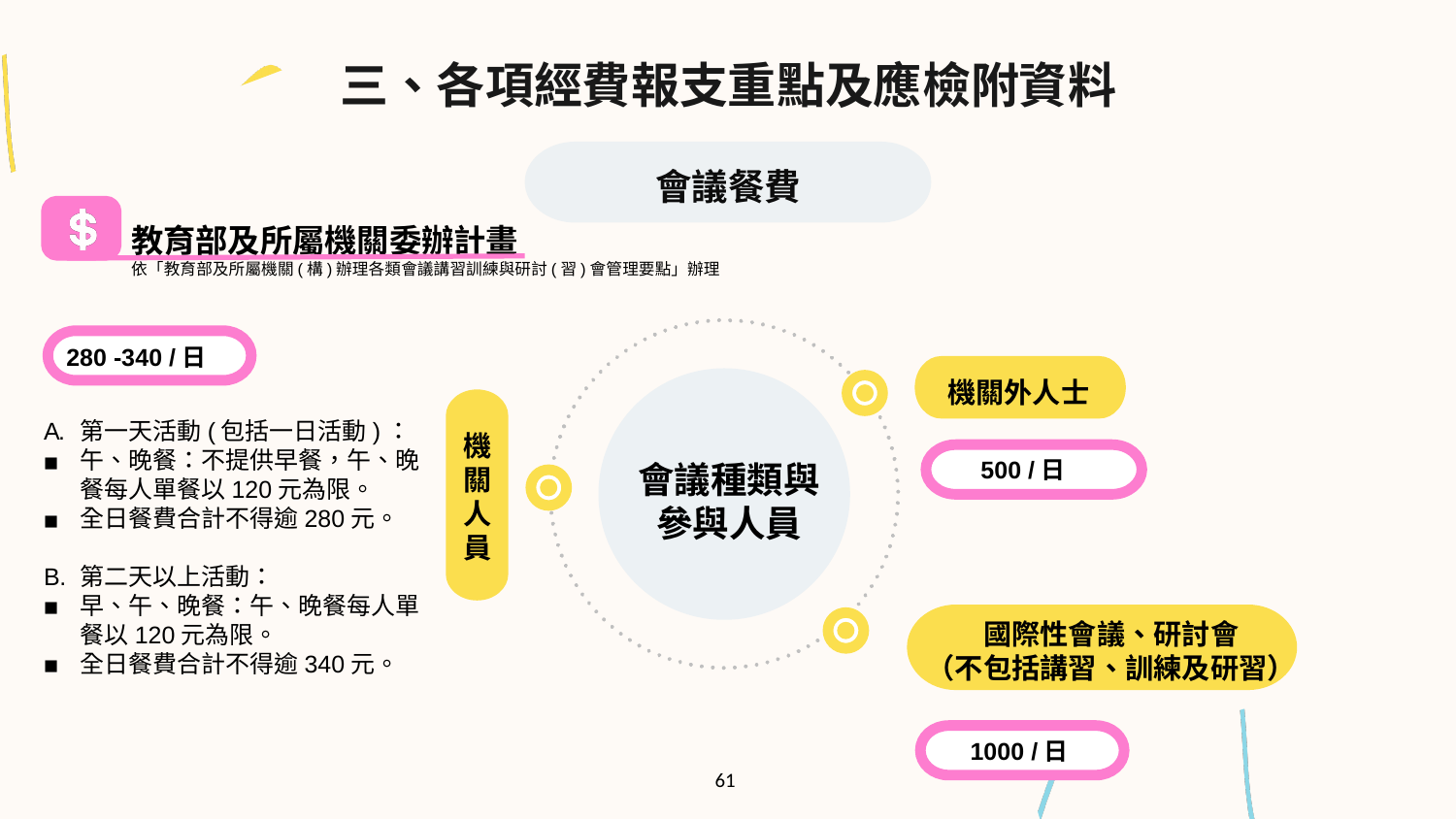

三、各項經費報支重點及應檢附資料

會議餐費

教育部及所屬機關委辦計畫
依「教育部及所屬機關(構)辦理各類會議講習訓練與研討(習)會管理要點」辦理

280 -340 /日

機關外人士

第一天活動(包括一日活動)：
午、晚餐：不提供早餐，午、晚餐每人單餐以120元為限。
全日餐費合計不得逾280元。

第二天以上活動：
早、午、晚餐：午、晚餐每人單餐以120元為限。
全日餐費合計不得逾340元。

機關人員
會議種類與
參與人員
500 /日

國際性會議、研討會
（不包括講習、訓練及研習）

1000 /日
61